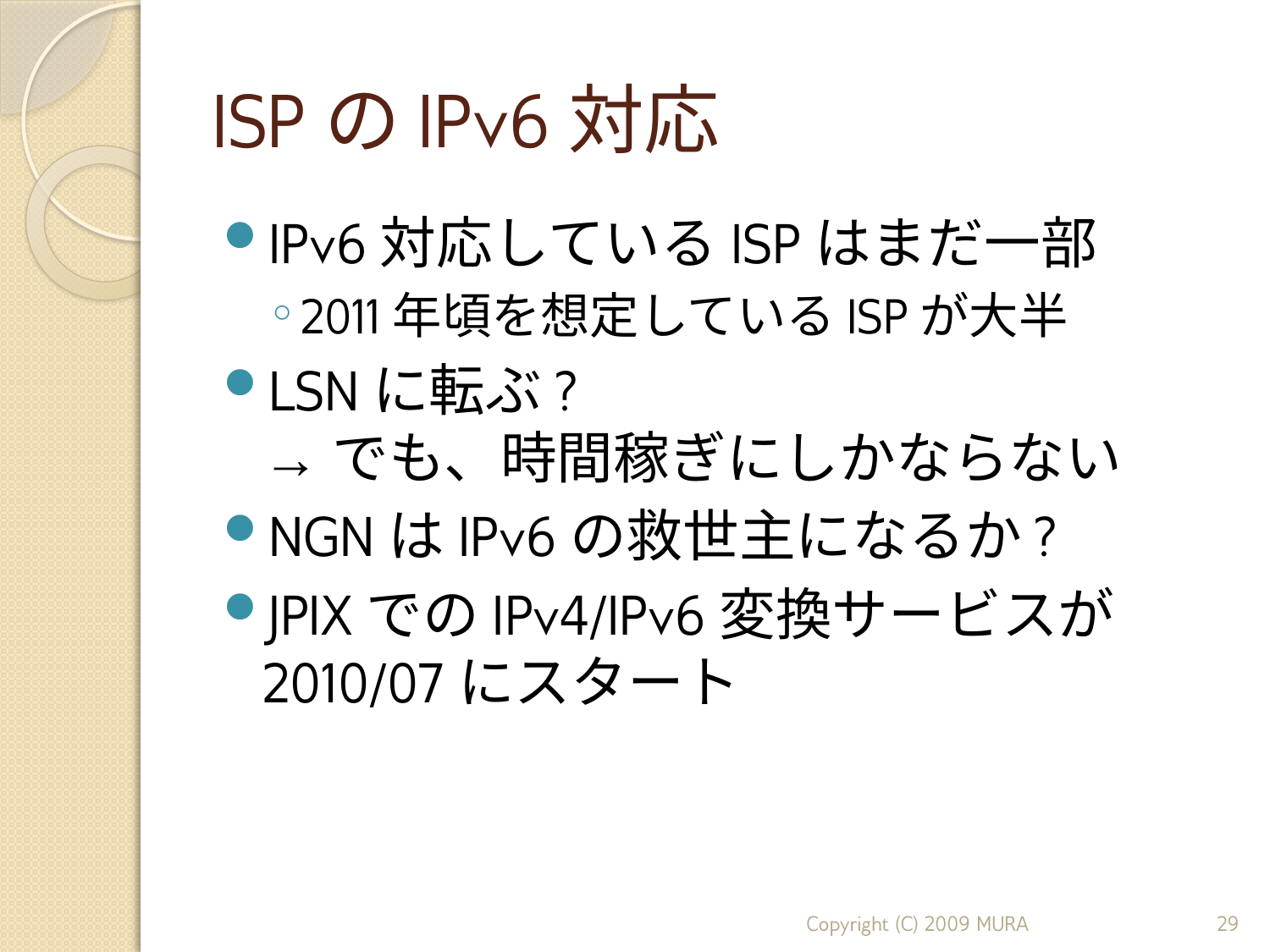

# ISPのIPv6対応
IPv6対応しているISPはまだ一部
2011年頃を想定しているISPが大半
LSNに転ぶ?
→でも、時間稼ぎにしかならない
NGNはIPv6の救世主になるか?
JPIXでのIPv4/IPv6変換サービスが2010/07にスタート
Copyright (C) 2009 MURA
29